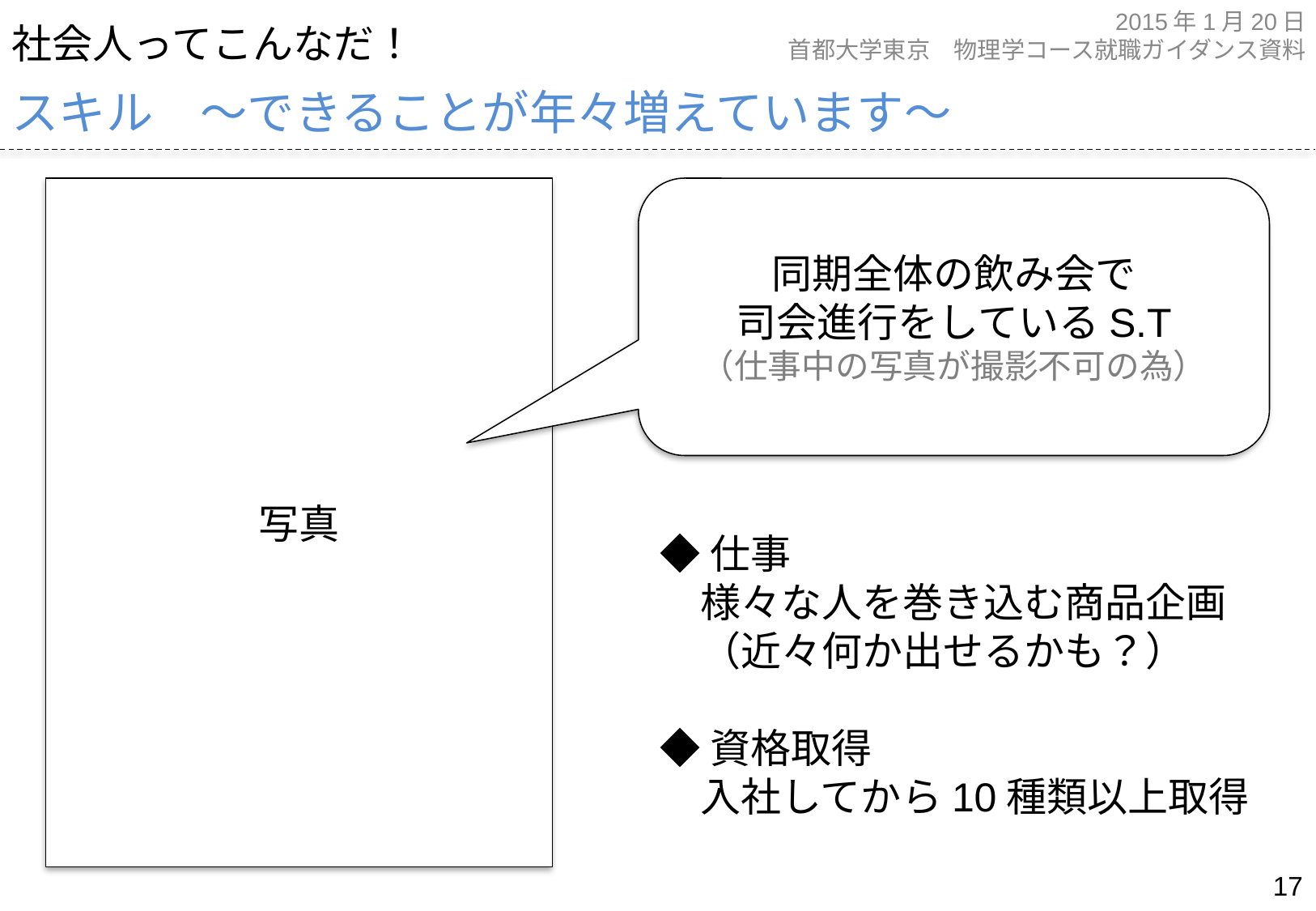

社会人ってこんなだ！
スキル　〜できることが年々増えています〜
写真
同期全体の飲み会で
司会進行をしているS.T
（仕事中の写真が撮影不可の為）
◆仕事
　様々な人を巻き込む商品企画
　（近々何か出せるかも？）

◆資格取得
　入社してから10種類以上取得
17